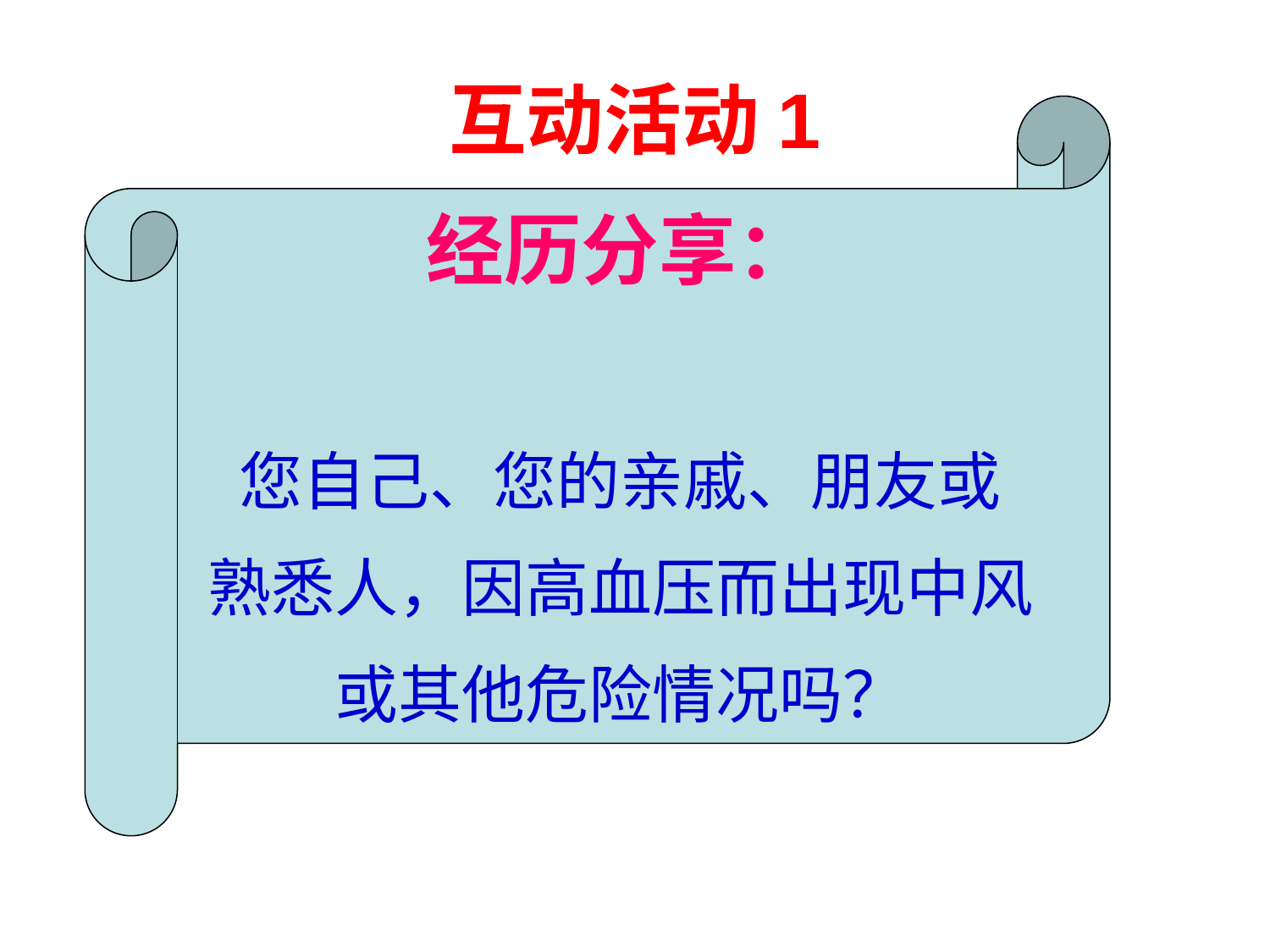

# 互动活动1
经历分享：

您自己、您的亲戚、朋友或
熟悉人，因高血压而出现中风
或其他危险情况吗？